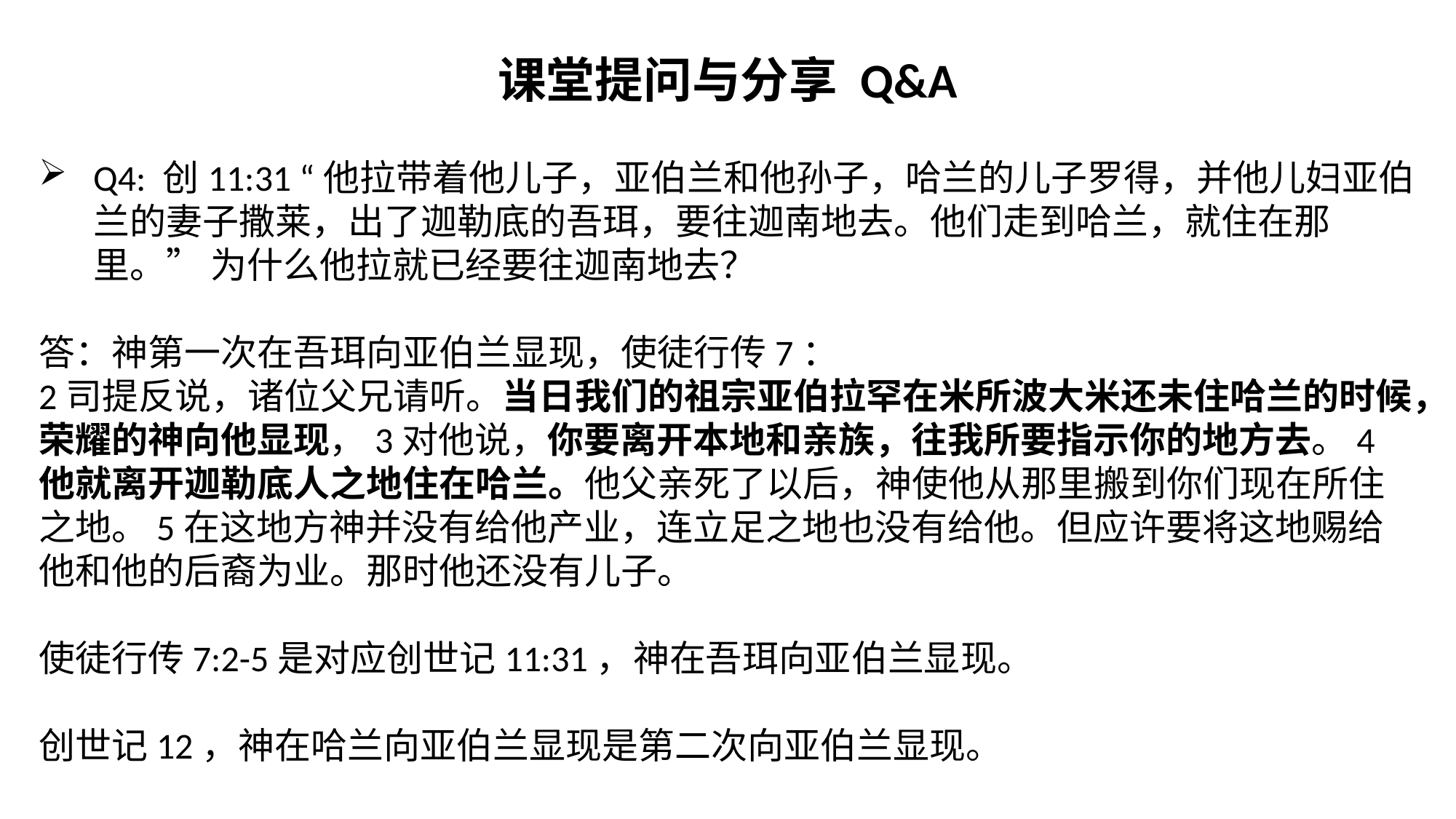

课堂提问与分享 Q&A

Q4: 创11:31 “他拉带着他儿子，亚伯兰和他孙子，哈兰的儿子罗得，并他儿妇亚伯兰的妻子撒莱，出了迦勒底的吾珥，要往迦南地去。他们走到哈兰，就住在那里。” 为什么他拉就已经要往迦南地去？

答：神第一次在吾珥向亚伯兰显现，使徒行传7：
2司提反说，诸位父兄请听。当日我们的祖宗亚伯拉罕在米所波大米还未住哈兰的时候，荣耀的神向他显现，3对他说，你要离开本地和亲族，往我所要指示你的地方去。4他就离开迦勒底人之地住在哈兰。他父亲死了以后，神使他从那里搬到你们现在所住之地。5在这地方神并没有给他产业，连立足之地也没有给他。但应许要将这地赐给他和他的后裔为业。那时他还没有儿子。

使徒行传7:2-5是对应创世记11:31，神在吾珥向亚伯兰显现。

创世记12，神在哈兰向亚伯兰显现是第二次向亚伯兰显现。